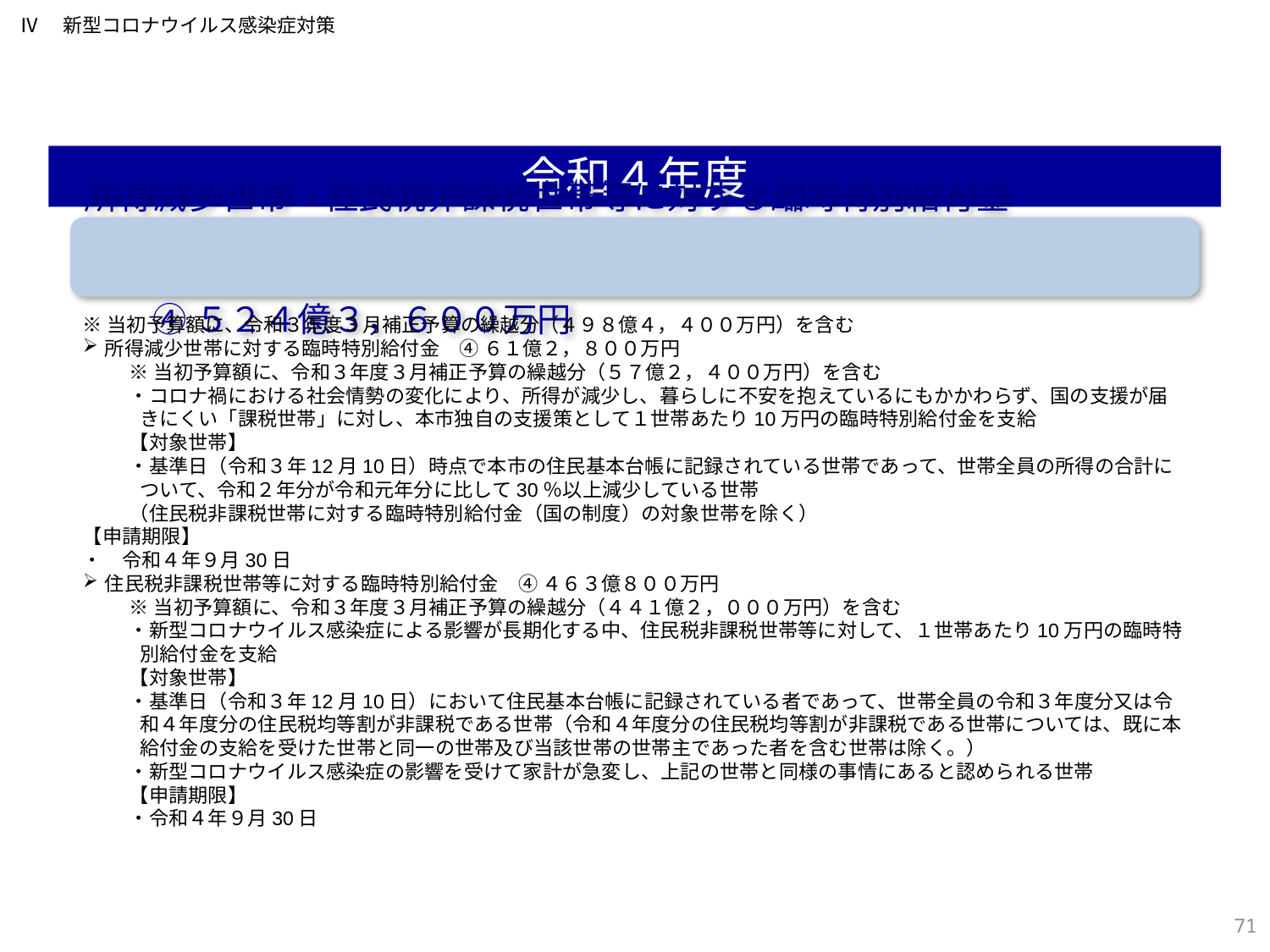

Ⅳ　新型コロナウイルス感染症対策
令和４年度
所得減少世帯・住民税非課税世帯等に対する臨時特別給付金
　　　　　　　　　　　　　　　　　　　　　　　　　　　　　　　　　　④ ５２４億３，６００万円

※当初予算額に、令和３年度３月補正予算の繰越分（４９８億４，４００万円）を含む
所得減少世帯に対する臨時特別給付金　④ ６１億２，８００万円
※当初予算額に、令和３年度３月補正予算の繰越分（５７億２，４００万円）を含む
・コロナ禍における社会情勢の変化により、所得が減少し、暮らしに不安を抱えているにもかかわらず、国の支援が届きにくい「課税世帯」に対し、本市独自の支援策として１世帯あたり10万円の臨時特別給付金を支給
【対象世帯】
・基準日（令和３年12月10日）時点で本市の住民基本台帳に記録されている世帯であって、世帯全員の所得の合計について、令和２年分が令和元年分に比して30％以上減少している世帯
（住民税非課税世帯に対する臨時特別給付金（国の制度）の対象世帯を除く）
【申請期限】
・　令和４年９月30日
住民税非課税世帯等に対する臨時特別給付金　④ ４６３億８００万円
※当初予算額に、令和３年度３月補正予算の繰越分（４４１億２，０００万円）を含む
・新型コロナウイルス感染症による影響が長期化する中、住民税非課税世帯等に対して、１世帯あたり10万円の臨時特別給付金を支給
【対象世帯】
・基準日（令和３年12月10日）において住民基本台帳に記録されている者であって、世帯全員の令和３年度分又は令和４年度分の住民税均等割が非課税である世帯（令和４年度分の住民税均等割が非課税である世帯については、既に本給付金の支給を受けた世帯と同一の世帯及び当該世帯の世帯主であった者を含む世帯は除く。）
・新型コロナウイルス感染症の影響を受けて家計が急変し、上記の世帯と同様の事情にあると認められる世帯
【申請期限】
・令和４年９月30日
71